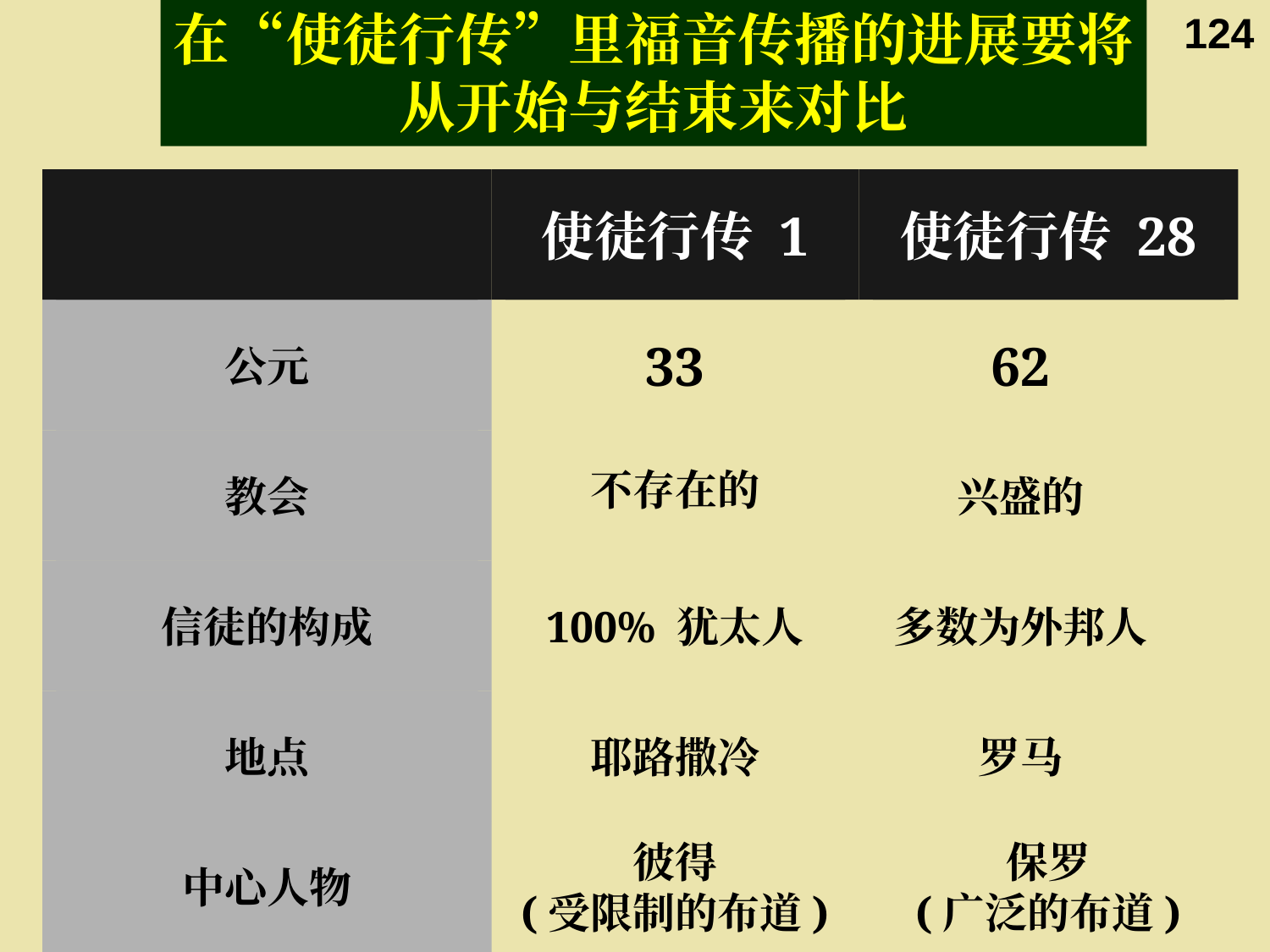

Gospel Progress
在“使徒行传”里福音传播的进展要将
从开始与结束来对比
124

使徒行传 1

使徒行传 28

公元
33
62

教会

不存在的

兴盛的

信徒的构成
100% 犹太人
多数为外邦人

地点
耶路撒冷
罗马

中心人物

彼得
(受限制的布道)

保罗
(广泛的布道)